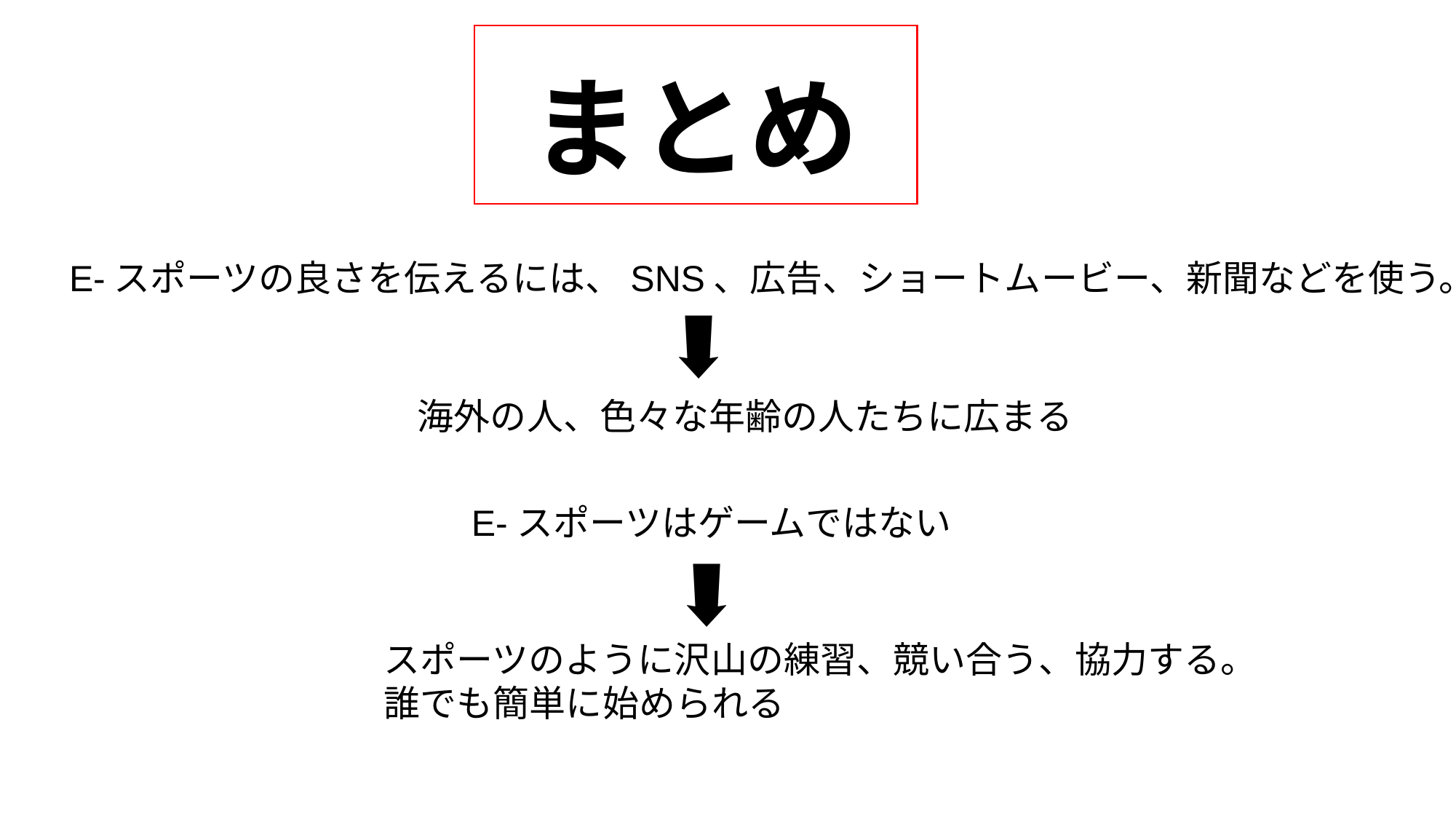

# まとめ
E-スポーツの良さを伝えるには、SNS、広告、ショートムービー、新聞などを使う。

➡

海外の人、色々な年齢の人たちに広まる
E-スポーツはゲームではない
➡
スポーツのように沢山の練習、競い合う、協力する。
誰でも簡単に始められる